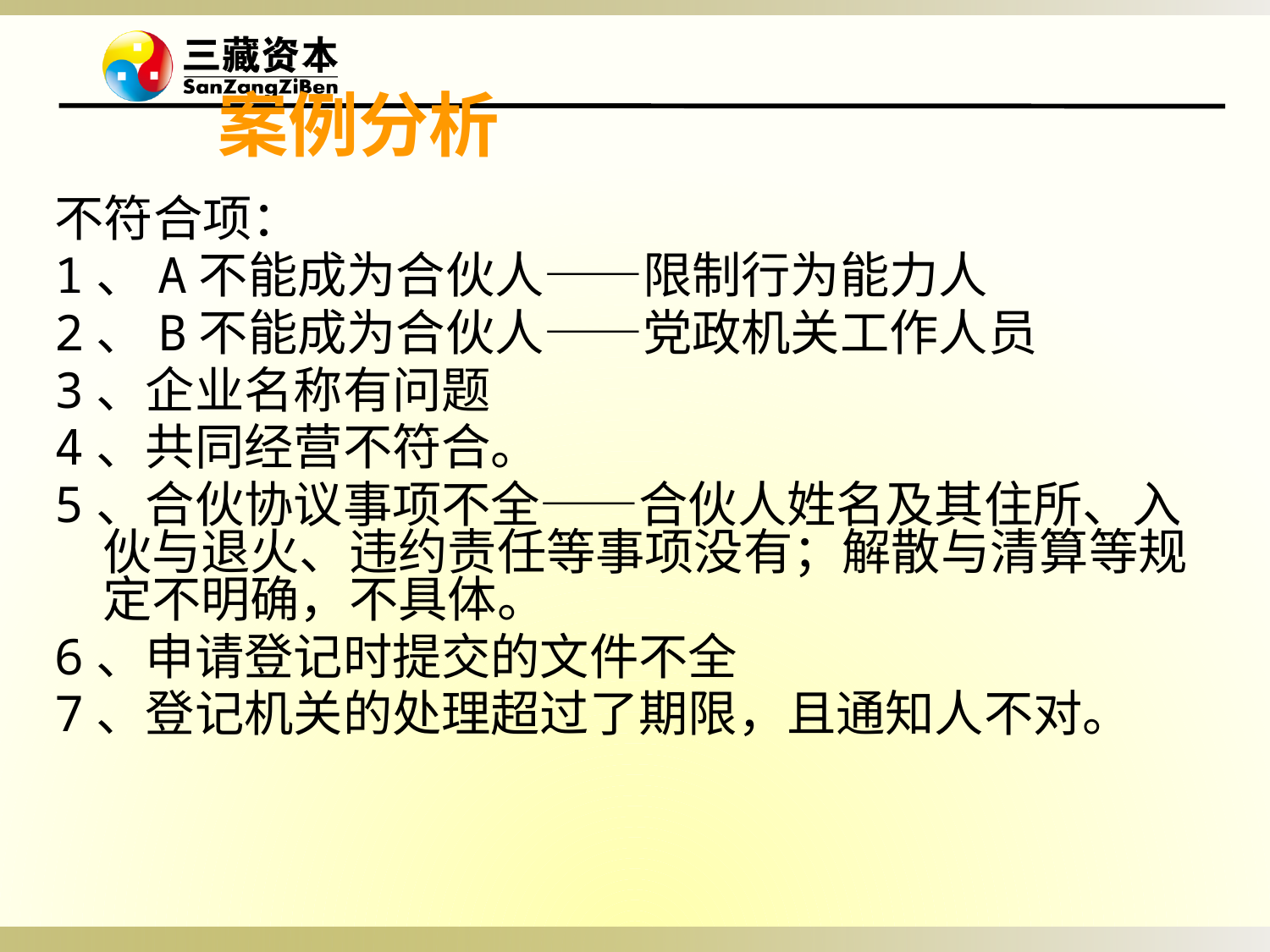

案例分析
不符合项：
1、A不能成为合伙人——限制行为能力人
2、B不能成为合伙人——党政机关工作人员
3、企业名称有问题
4、共同经营不符合。
5、合伙协议事项不全——合伙人姓名及其住所、入伙与退火、违约责任等事项没有；解散与清算等规定不明确，不具体。
6、申请登记时提交的文件不全
7、登记机关的处理超过了期限，且通知人不对。